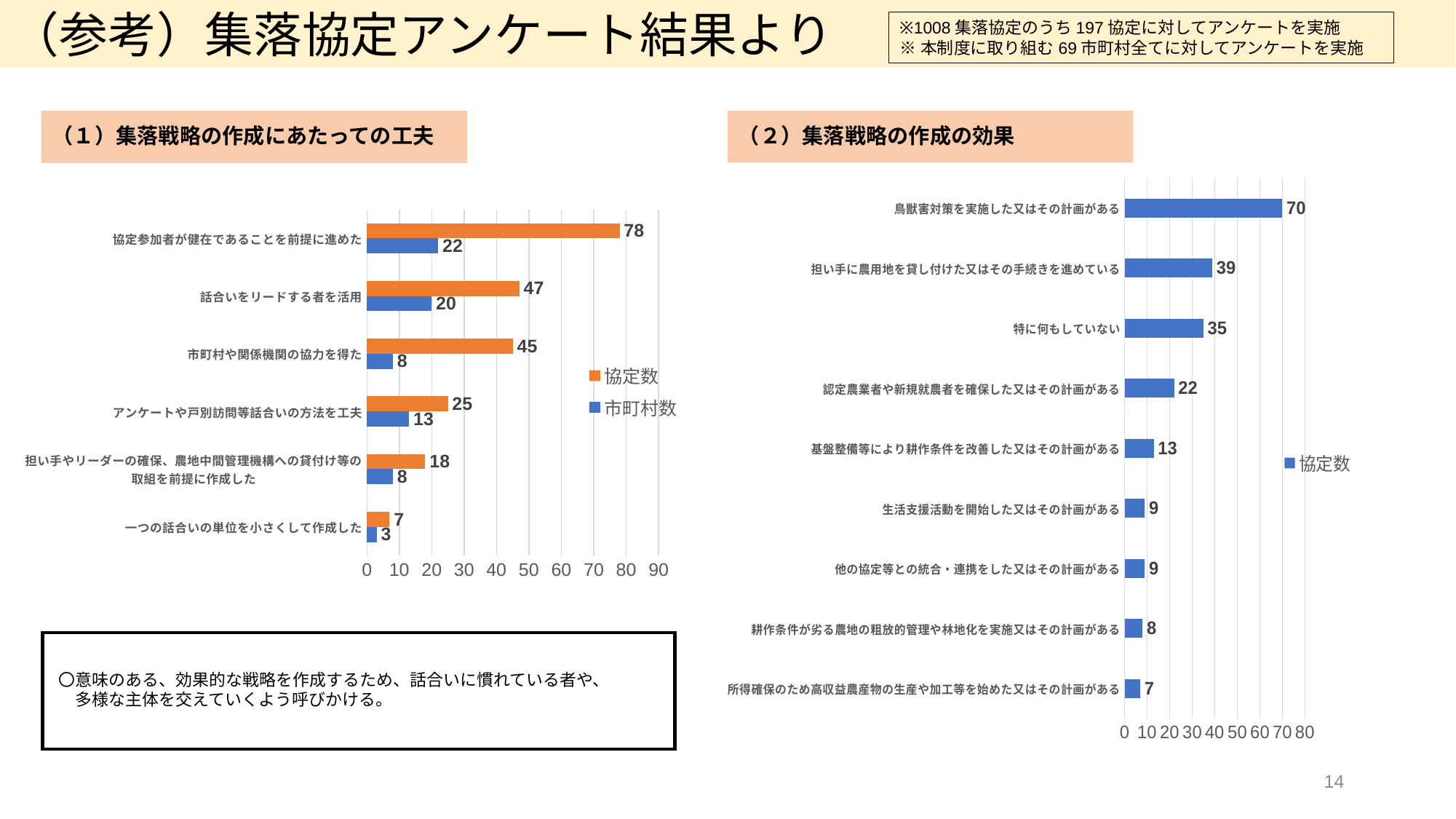

（参考）集落協定アンケート結果より
※1008集落協定のうち197協定に対してアンケートを実施
※本制度に取り組む69市町村全てに対してアンケートを実施
（２）集落戦略の作成の効果
（１）集落戦略の作成にあたっての工夫

### Chart

| Category | 協定数 |
|---|---|
| 所得確保のため高収益農産物の生産や加工等を始めた又はその計画がある | 7.0 |
| 耕作条件が劣る農地の粗放的管理や林地化を実施又はその計画がある | 8.0 |
| 他の協定等との統合・連携をした又はその計画がある | 9.0 |
| 生活支援活動を開始した又はその計画がある | 9.0 |
| 基盤整備等により耕作条件を改善した又はその計画がある | 13.0 |
| 認定農業者や新規就農者を確保した又はその計画がある | 22.0 |
| 特に何もしていない | 35.0 |
| 担い手に農用地を貸し付けた又はその手続きを進めている | 39.0 |
| 鳥獣害対策を実施した又はその計画がある | 70.0 |

### Chart

| Category | 市町村数 | 協定数 |
|---|---|---|
| 一つの話合いの単位を小さくして作成した | 3.0 | 7.0 |
| 担い手やリーダーの確保、農地中間管理機構への貸付け等の取組を前提に作成した | 8.0 | 18.0 |
| アンケートや戸別訪問等話合いの方法を工夫 | 13.0 | 25.0 |
| 市町村や関係機関の協力を得た | 8.0 | 45.0 |
| 話合いをリードする者を活用 | 20.0 | 47.0 |
| 協定参加者が健在であることを前提に進めた | 22.0 | 78.0 |
〇意味のある、効果的な戦略を作成するため、話合いに慣れている者や、
　多様な主体を交えていくよう呼びかける。

14